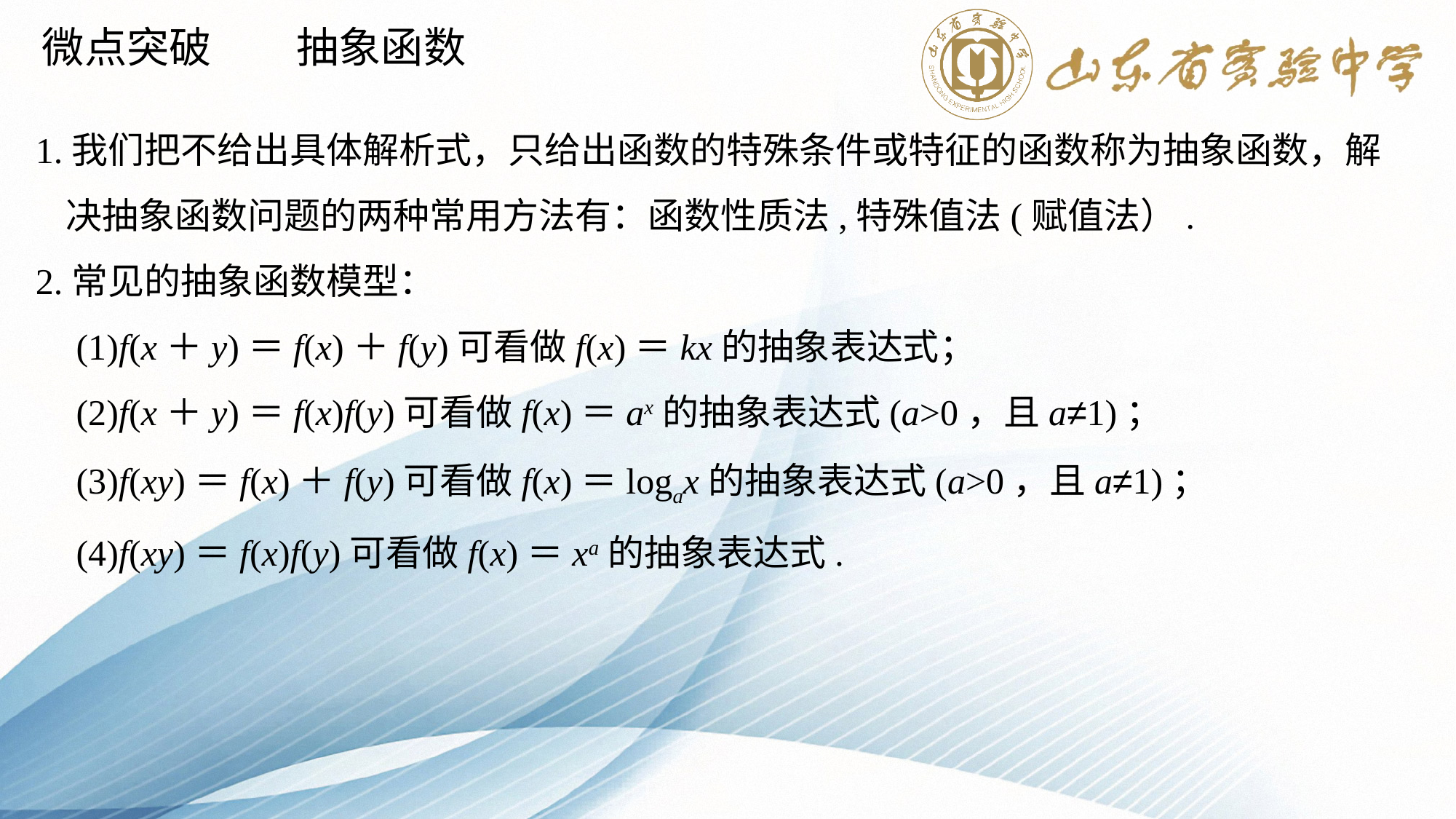

微点突破　　抽象函数
1.我们把不给出具体解析式，只给出函数的特殊条件或特征的函数称为抽象函数，解决抽象函数问题的两种常用方法有：函数性质法,特殊值法(赋值法）.
2.常见的抽象函数模型：
(1)f(x＋y)＝f(x)＋f(y)可看做f(x)＝kx的抽象表达式；
(2)f(x＋y)＝f(x)f(y)可看做f(x)＝ax的抽象表达式(a>0，且a≠1)；
(3)f(xy)＝f(x)＋f(y)可看做f(x)＝logax的抽象表达式(a>0，且a≠1)；
(4)f(xy)＝f(x)f(y)可看做f(x)＝xa的抽象表达式.